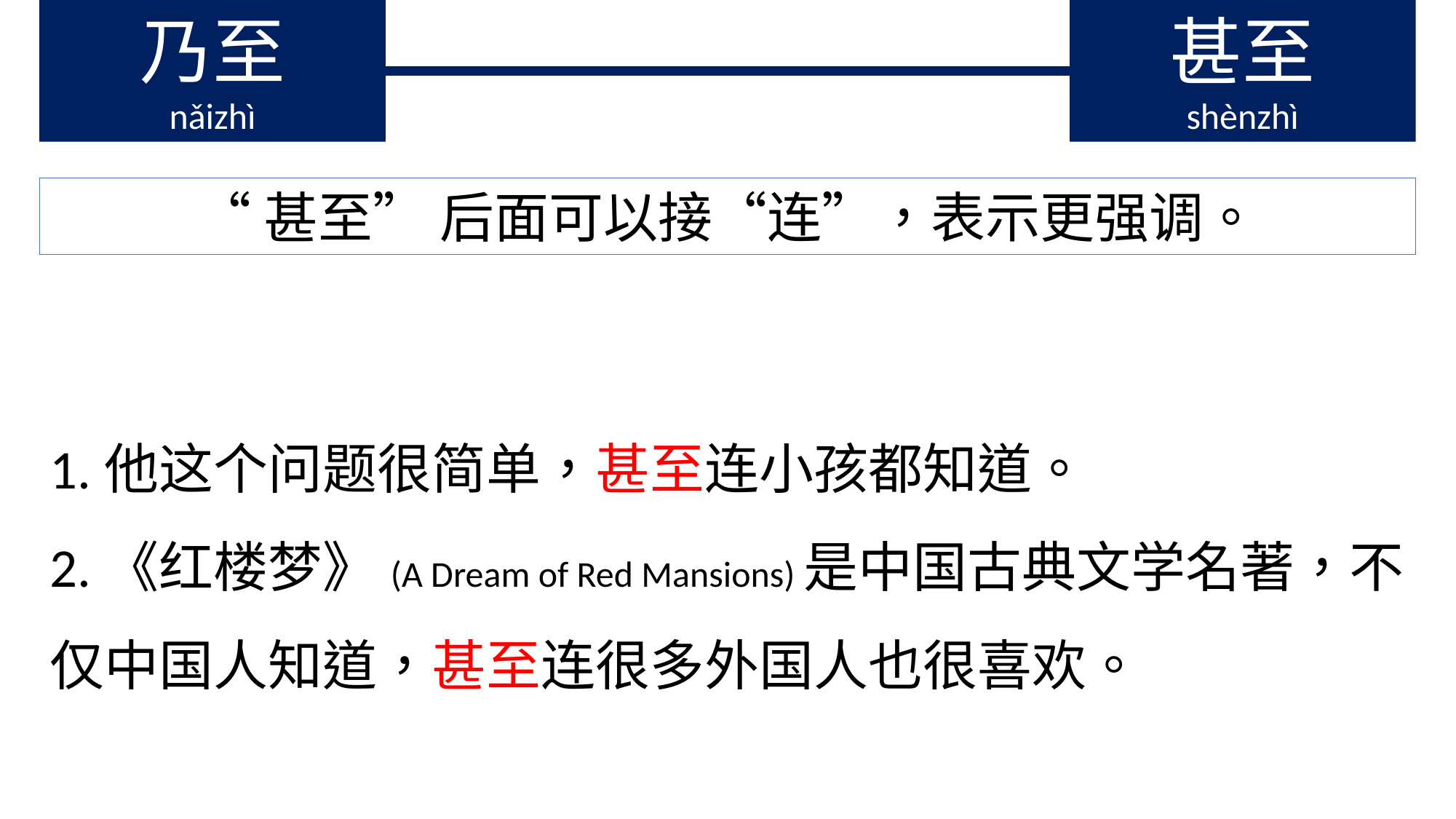

乃至
nǎizhì
甚至
shènzhì
“甚至” 后面可以接“连”，表示更强调。
1.他这个问题很简单，甚至连小孩都知道。
2.《红楼梦》(A Dream of Red Mansions)是中国古典文学名著，不仅中国人知道，甚至连很多外国人也很喜欢。